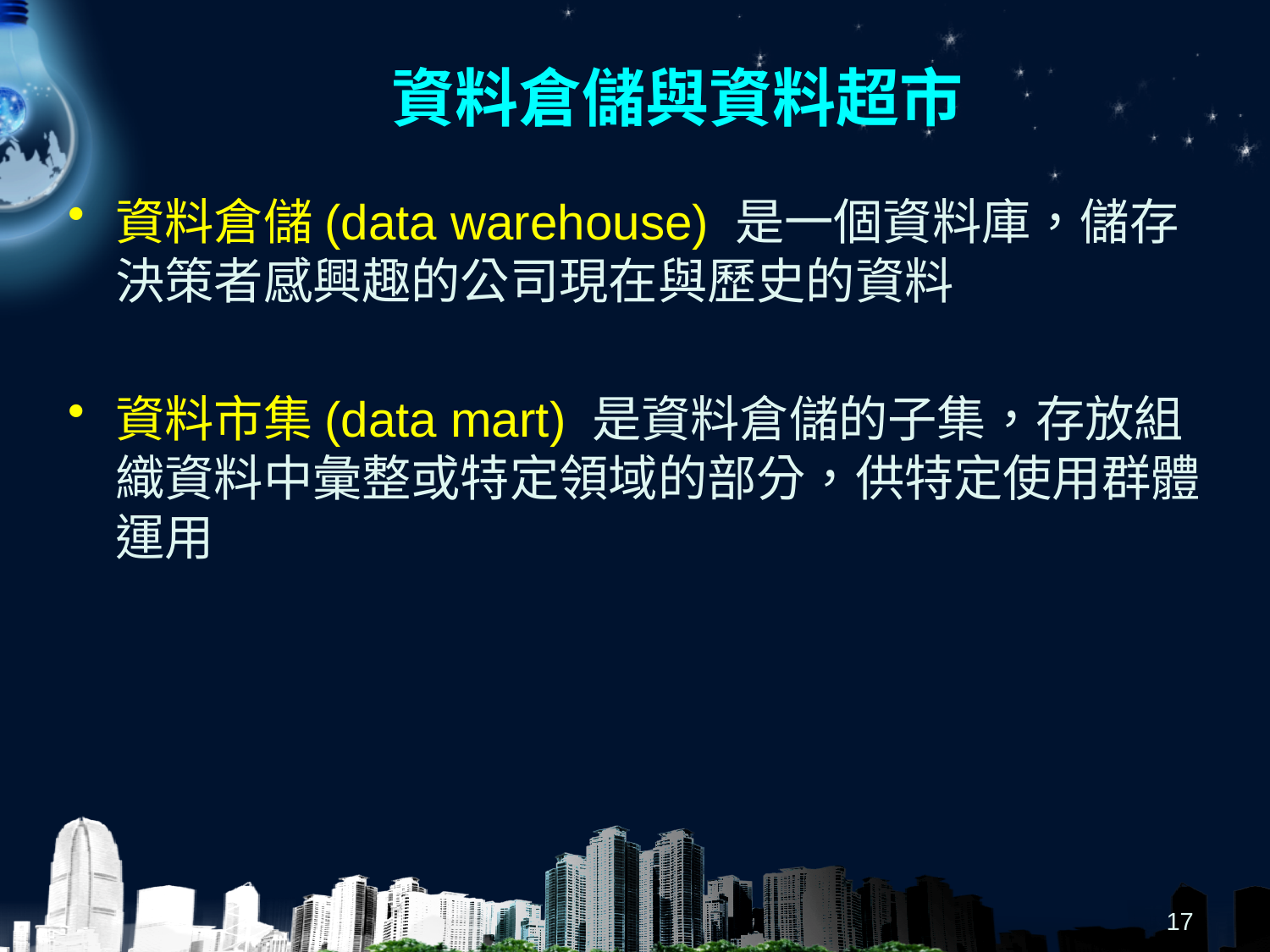

# 資料倉儲與資料超市
資料倉儲(data warehouse) 是一個資料庫，儲存決策者感興趣的公司現在與歷史的資料

資料市集(data mart) 是資料倉儲的子集，存放組織資料中彙整或特定領域的部分，供特定使用群體運用
17